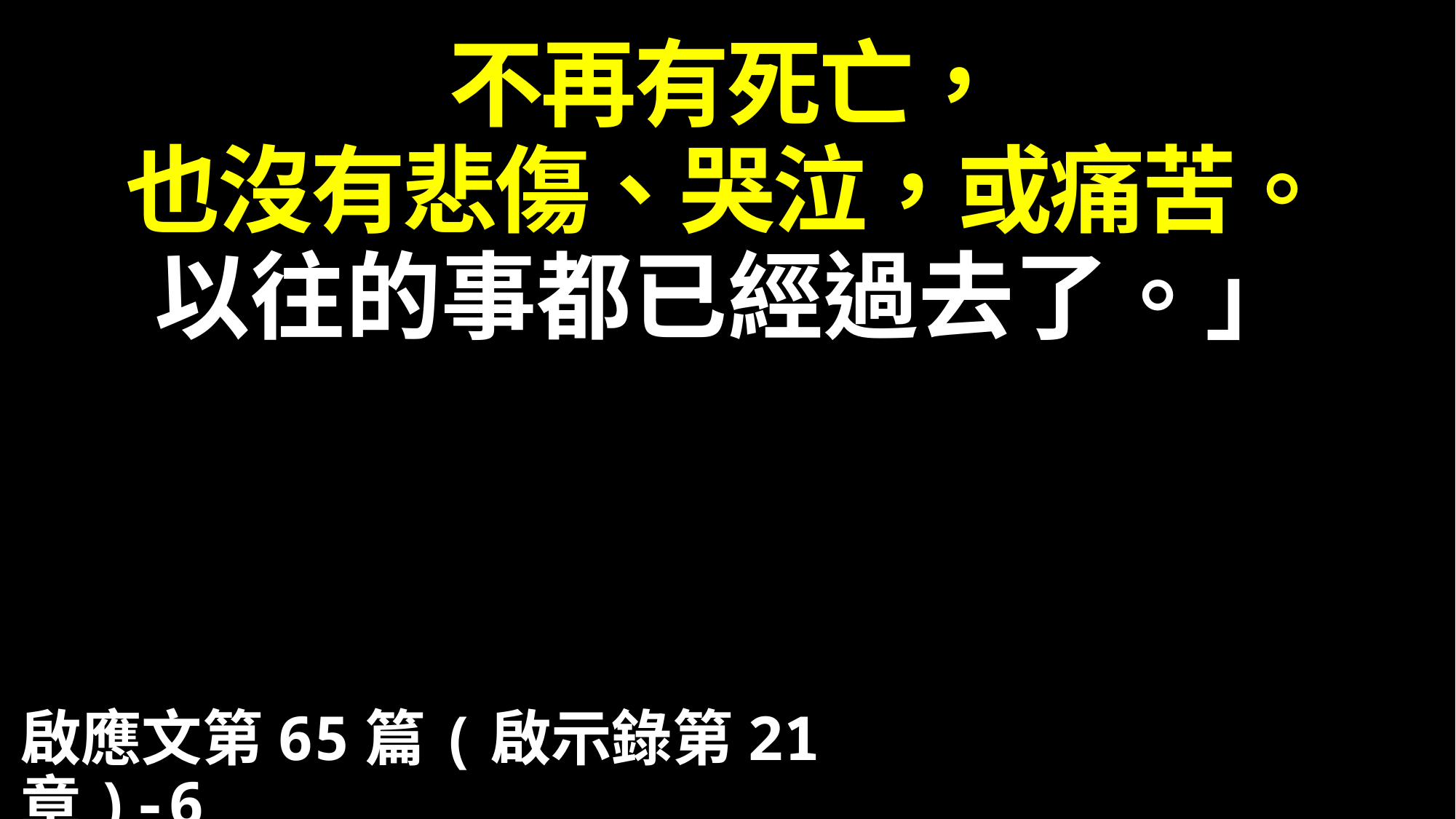

不再有死亡，
也沒有悲傷、哭泣，或痛苦。
以往的事都已經過去了。」
啟應文第65篇(啟示錄第21章)-6